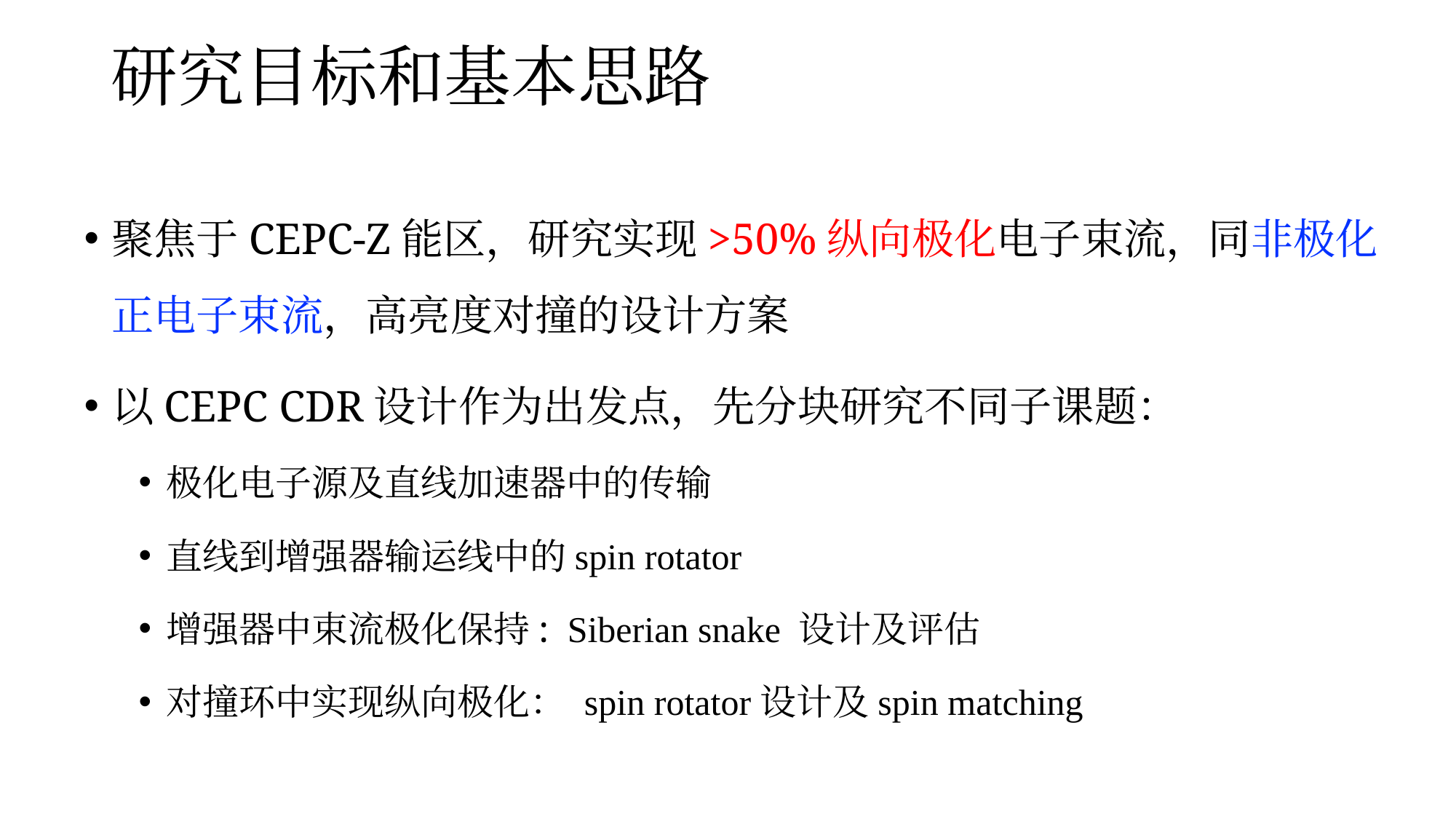

# 研究目标和基本思路
聚焦于CEPC-Z能区，研究实现>50%纵向极化电子束流，同非极化正电子束流，高亮度对撞的设计方案
以CEPC CDR设计作为出发点，先分块研究不同子课题：
极化电子源及直线加速器中的传输
直线到增强器输运线中的spin rotator
增强器中束流极化保持:  Siberian snake 设计及评估
对撞环中实现纵向极化： spin rotator设计及spin matching